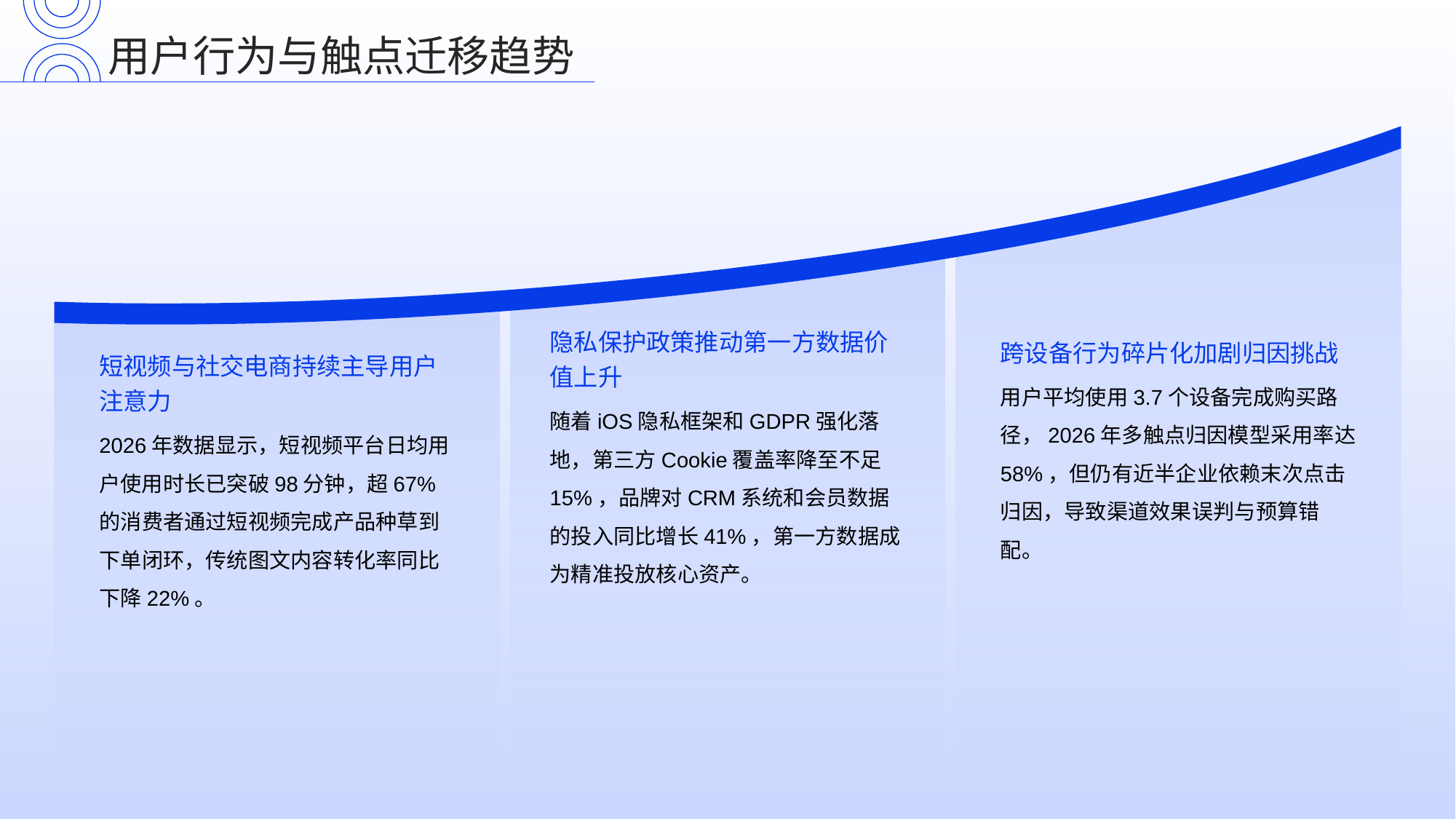

用户行为与触点迁移趋势

跨设备行为碎片化加剧归因挑战
隐私保护政策推动第一方数据价值上升
短视频与社交电商持续主导用户注意力
用户平均使用3.7个设备完成购买路径，2026年多触点归因模型采用率达58%，但仍有近半企业依赖末次点击归因，导致渠道效果误判与预算错配。
随着iOS隐私框架和GDPR强化落地，第三方Cookie覆盖率降至不足15%，品牌对CRM系统和会员数据的投入同比增长41%，第一方数据成为精准投放核心资产。
2026年数据显示，短视频平台日均用户使用时长已突破98分钟，超67%的消费者通过短视频完成产品种草到下单闭环，传统图文内容转化率同比下降22%。